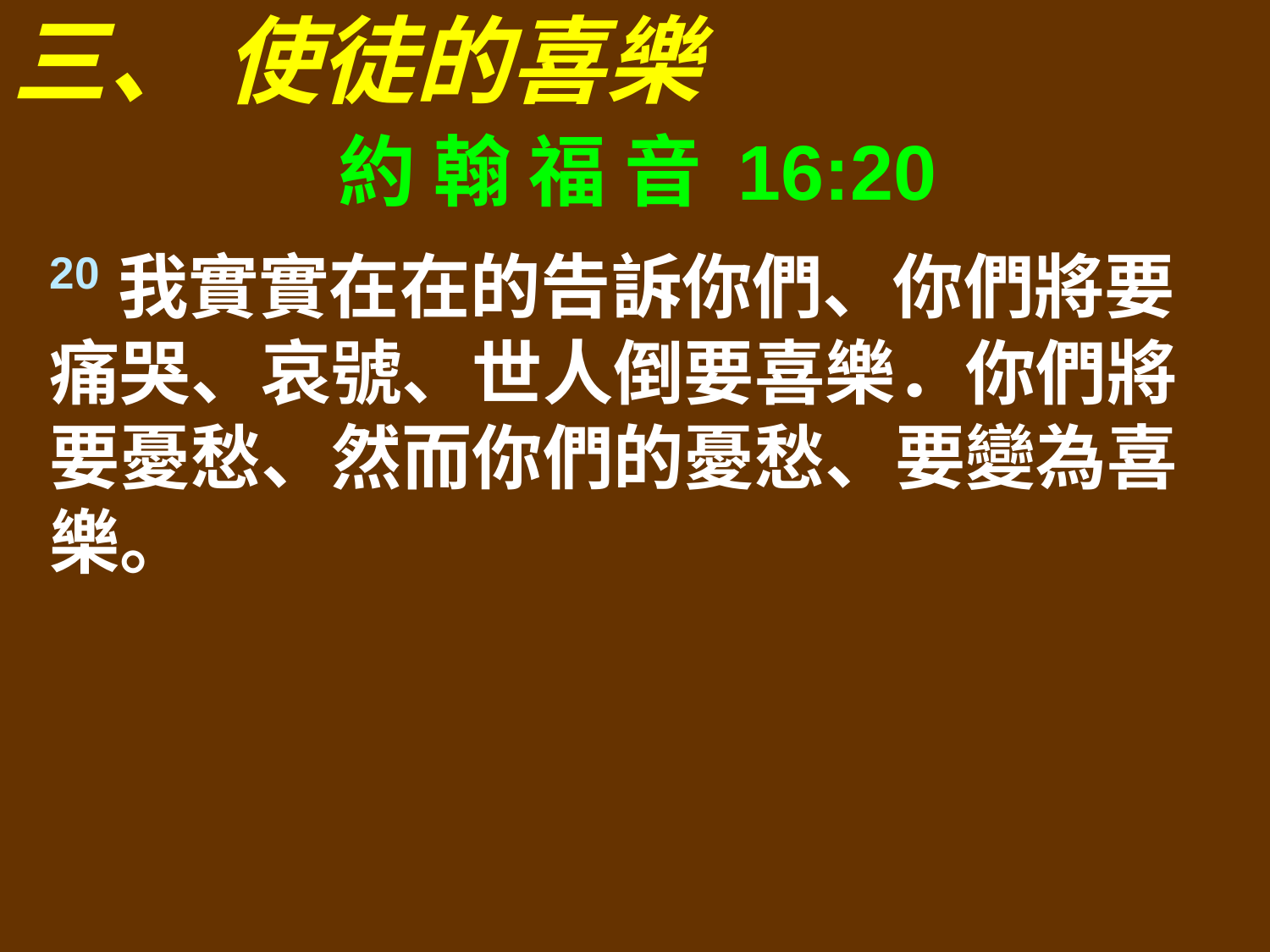

三、 使徒的喜樂
約 翰 福 音 16:20
20我實實在在的告訴你們、你們將要痛哭、哀號、世人倒要喜樂．你們將要憂愁、然而你們的憂愁、要變為喜樂。